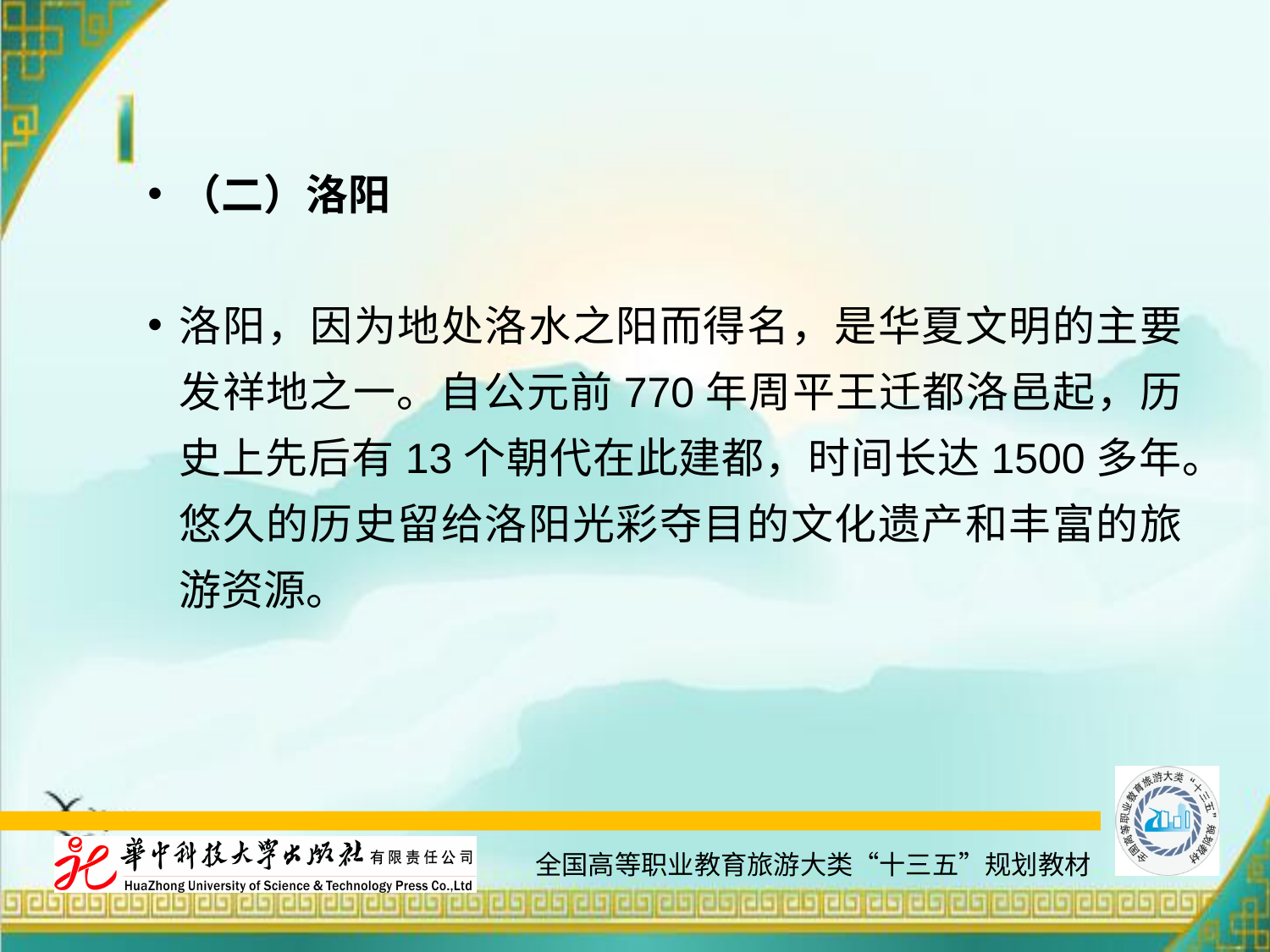

#
（二）洛阳

洛阳，因为地处洛水之阳而得名，是华夏文明的主要发祥地之一。自公元前770年周平王迁都洛邑起，历史上先后有13个朝代在此建都，时间长达1500多年。悠久的历史留给洛阳光彩夺目的文化遗产和丰富的旅游资源。